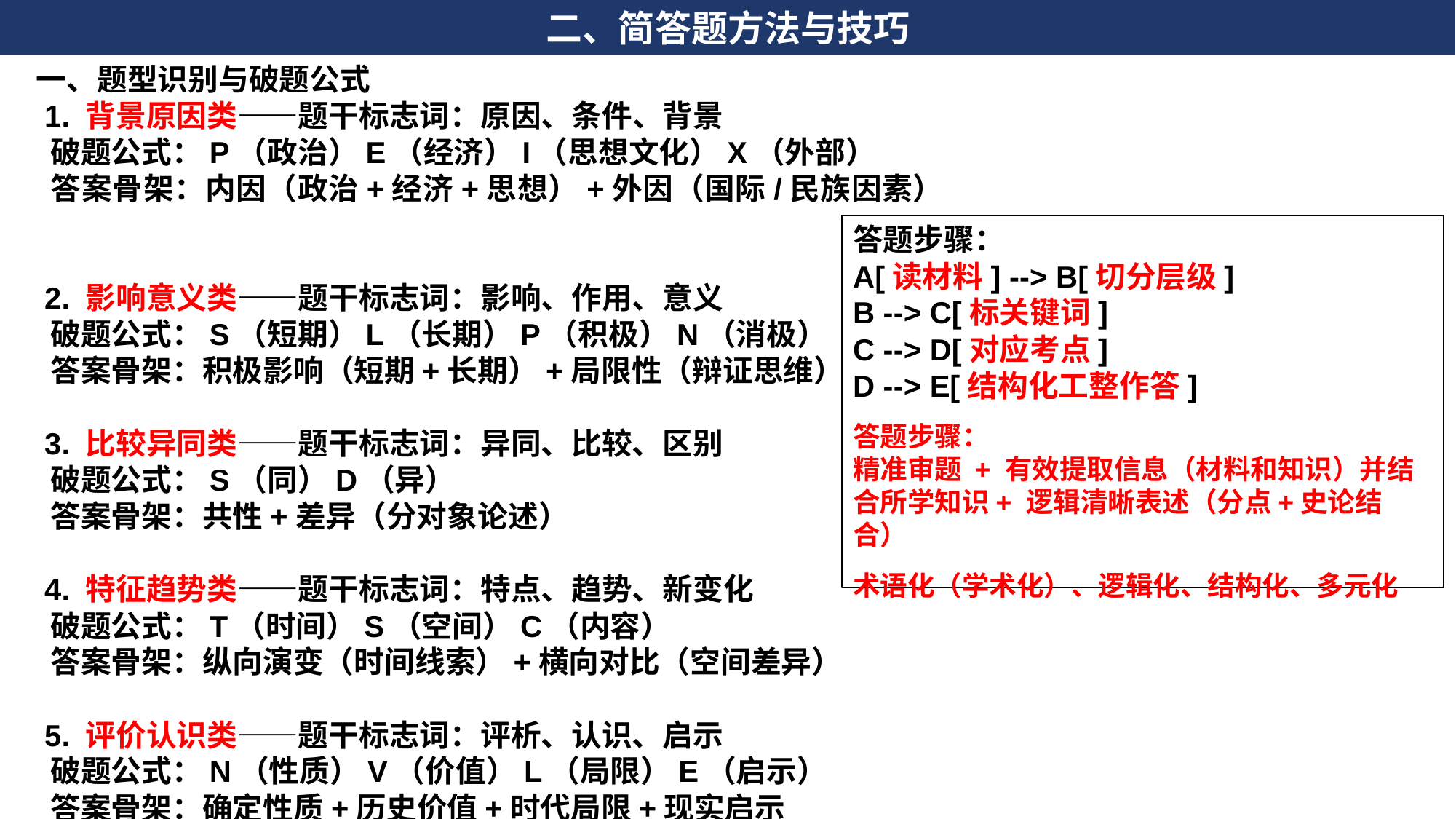

二、简答题方法与技巧
一、题型识别与破题公式
 1. 背景原因类——题干标志词：原因、条件、背景
 破题公式：P（政治）E（经济）I（思想文化）X（外部）
 答案骨架：内因（政治+经济+思想）+外因（国际/民族因素）

 2. 影响意义类——题干标志词：影响、作用、意义
 破题公式：S（短期）L（长期）P（积极）N（消极）
 答案骨架：积极影响（短期+长期）+局限性（辩证思维）

 3. 比较异同类——题干标志词：异同、比较、区别
 破题公式：S（同）D（异）
 答案骨架：共性+差异（分对象论述）

 4. 特征趋势类——题干标志词：特点、趋势、新变化
 破题公式：T（时间）S（空间）C（内容）
 答案骨架：纵向演变（时间线索）+横向对比（空间差异）

 5. 评价认识类——题干标志词：评析、认识、启示
 破题公式：N（性质）V（价值）L（局限）E（启示）
 答案骨架：确定性质+历史价值+时代局限+现实启示
答题步骤：
A[读材料] --> B[切分层级]
B --> C[标关键词]
C --> D[对应考点]
D --> E[结构化工整作答]

答题步骤：
精准审题 + 有效提取信息（材料和知识）并结合所学知识+ 逻辑清晰表述（分点+史论结合）

术语化（学术化）、逻辑化、结构化、多元化